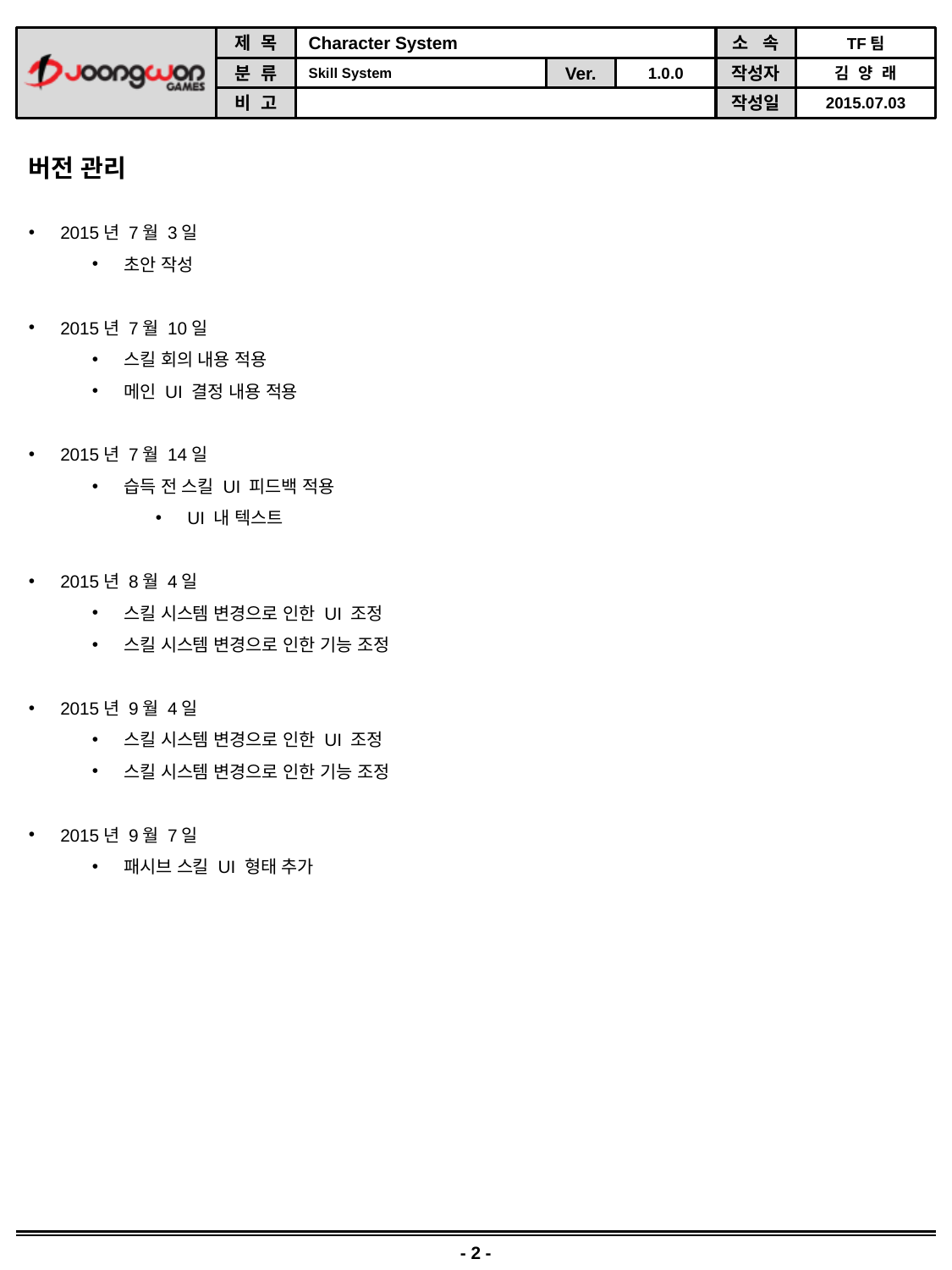

버전 관리
2015년 7월 3일
초안 작성

2015년 7월 10일
스킬 회의 내용 적용
메인 UI 결정 내용 적용

2015년 7월 14일
습득 전 스킬 UI 피드백 적용
UI 내 텍스트

2015년 8월 4일
스킬 시스템 변경으로 인한 UI 조정
스킬 시스템 변경으로 인한 기능 조정

2015년 9월 4일
스킬 시스템 변경으로 인한 UI 조정
스킬 시스템 변경으로 인한 기능 조정

2015년 9월 7일
패시브 스킬 UI 형태 추가
- 2 -